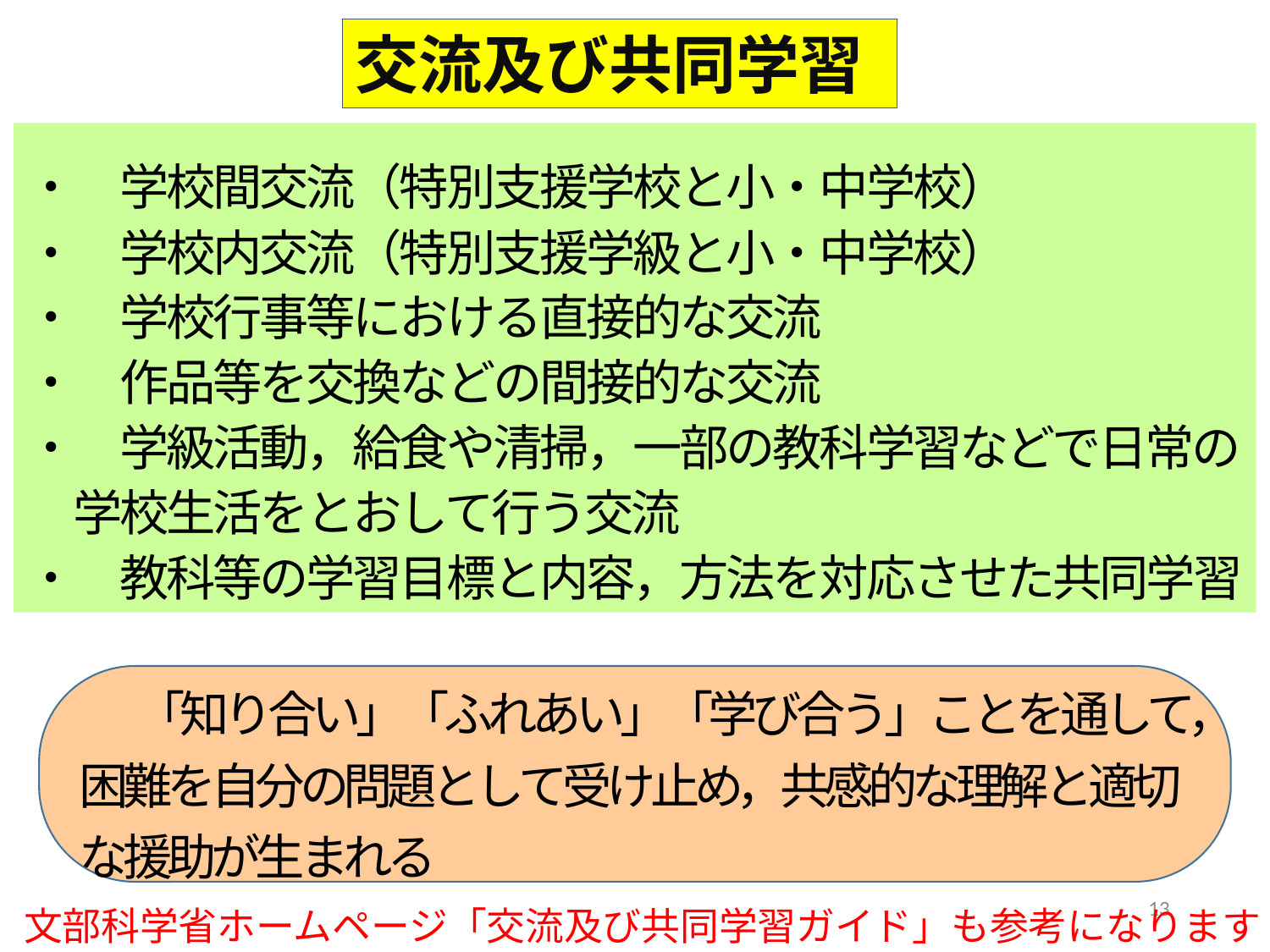

交流及び共同学習

・　学校間交流（特別支援学校と小・中学校）
・　学校内交流（特別支援学級と小・中学校）
・　学校行事等における直接的な交流
・　作品等を交換などの間接的な交流
・　学級活動，給食や清掃，一部の教科学習などで日常の
　学校生活をとおして行う交流
・　教科等の学習目標と内容，方法を対応させた共同学習
　「知り合い」「ふれあい」「学び合う」ことを通して，困難を自分の問題として受け止め，共感的な理解と適切な援助が生まれる
13
文部科学省ホームページ「交流及び共同学習ガイド」も参考になります